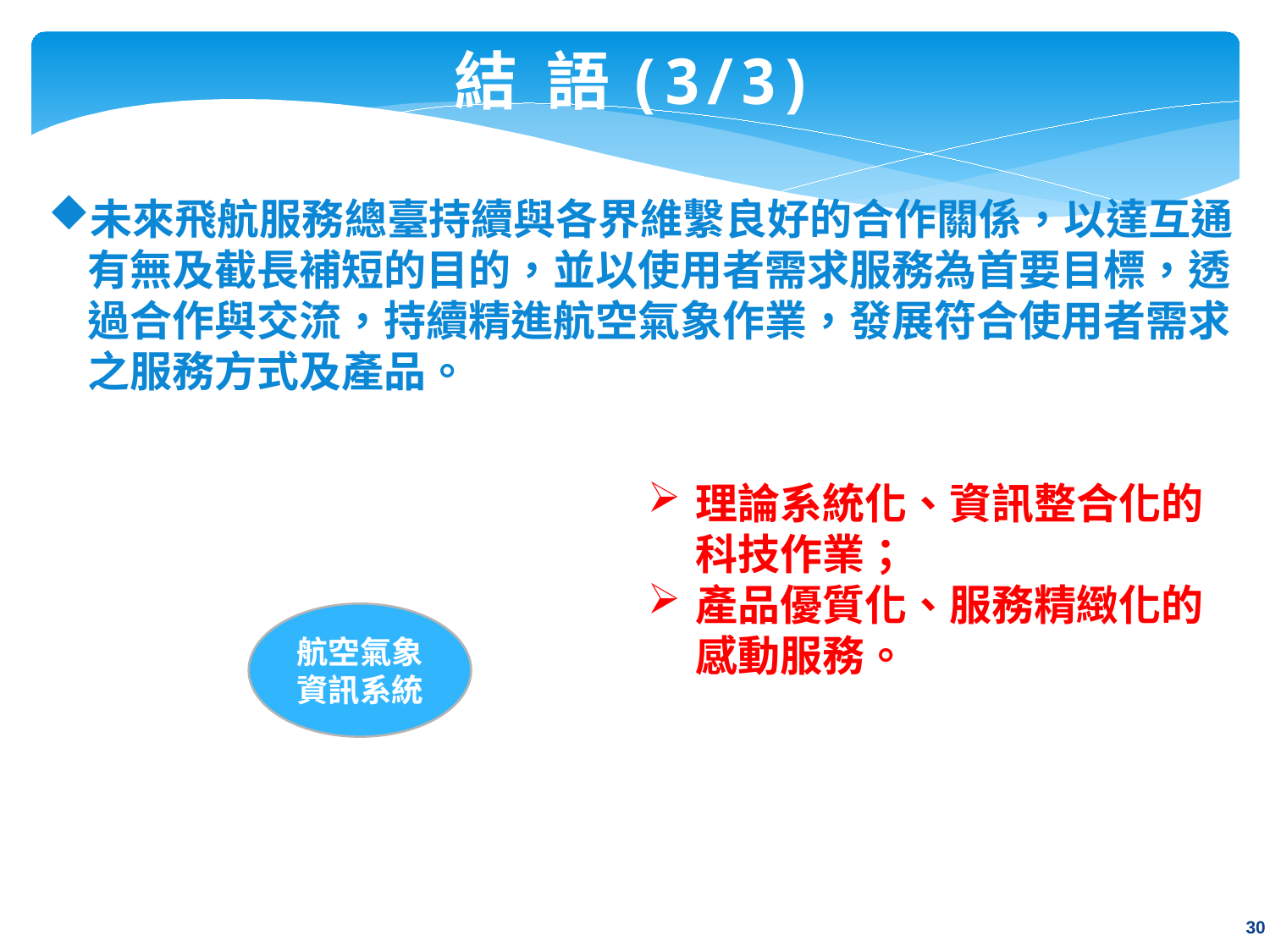

結  語(3/3)
未來飛航服務總臺持續與各界維繫良好的合作關係，以達互通有無及截長補短的目的，並以使用者需求服務為首要目標，透過合作與交流，持續精進航空氣象作業，發展符合使用者需求之服務方式及產品。
航空氣象資訊系統
飛航服務總臺
理論系統化、資訊整合化的科技作業；
產品優質化、服務精緻化的感動服務。
30